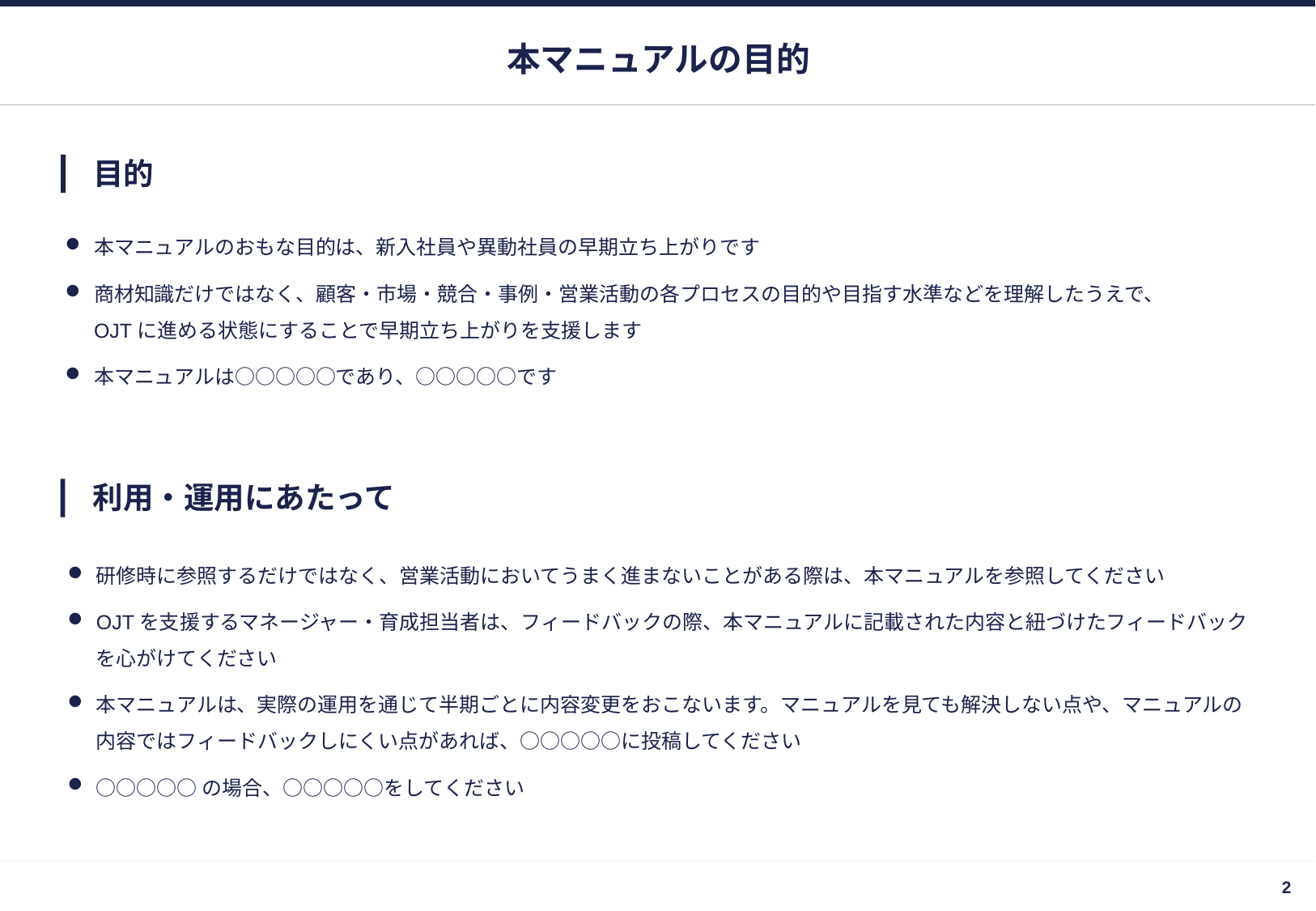

# 本マニュアルの目的
目的

本マニュアルのおもな目的は、新入社員や異動社員の早期立ち上がりです
商材知識だけではなく、顧客・市場・競合・事例・営業活動の各プロセスの目的や目指す水準などを理解したうえで、
OJTに進める状態にすることで早期立ち上がりを支援します
本マニュアルは○○○○○であり、○○○○○です
利用・運用にあたって

研修時に参照するだけではなく、営業活動においてうまく進まないことがある際は、本マニュアルを参照してください
OJTを支援するマネージャー・育成担当者は、フィードバックの際、本マニュアルに記載された内容と紐づけたフィードバックを心がけてください
本マニュアルは、実際の運用を通じて半期ごとに内容変更をおこないます。マニュアルを見ても解決しない点や、マニュアルの内容ではフィードバックしにくい点があれば、○○○○○に投稿してください
○○○○○の場合、○○○○○をしてください
2